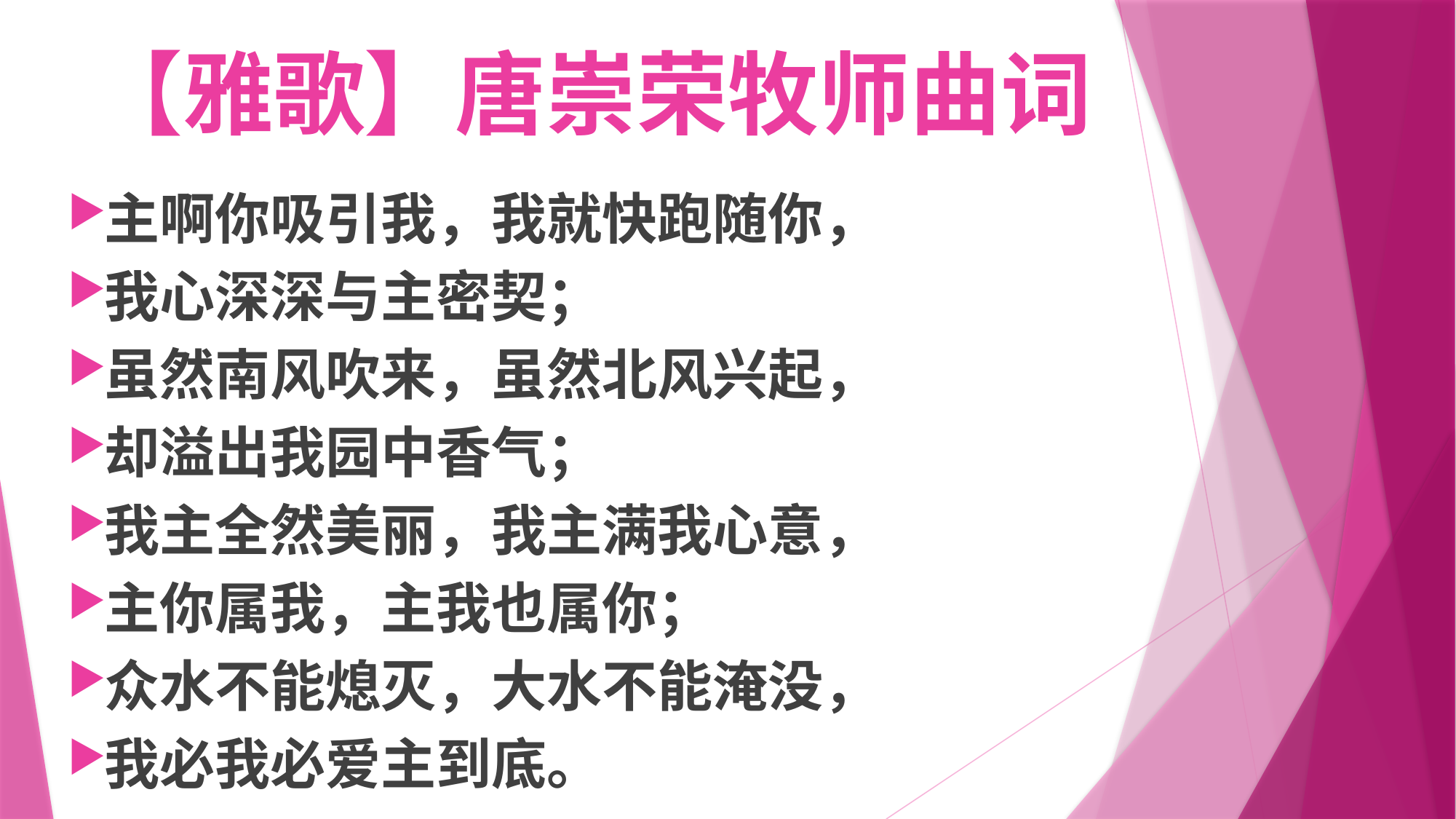

# 【雅歌】唐崇荣牧师曲词
主啊你吸引我，我就快跑随你，
我心深深与主密契；
虽然南风吹来，虽然北风兴起，
却溢出我园中香气；
我主全然美丽，我主满我心意，
主你属我，主我也属你；
众水不能熄灭，大水不能淹没，
我必我必爱主到底。